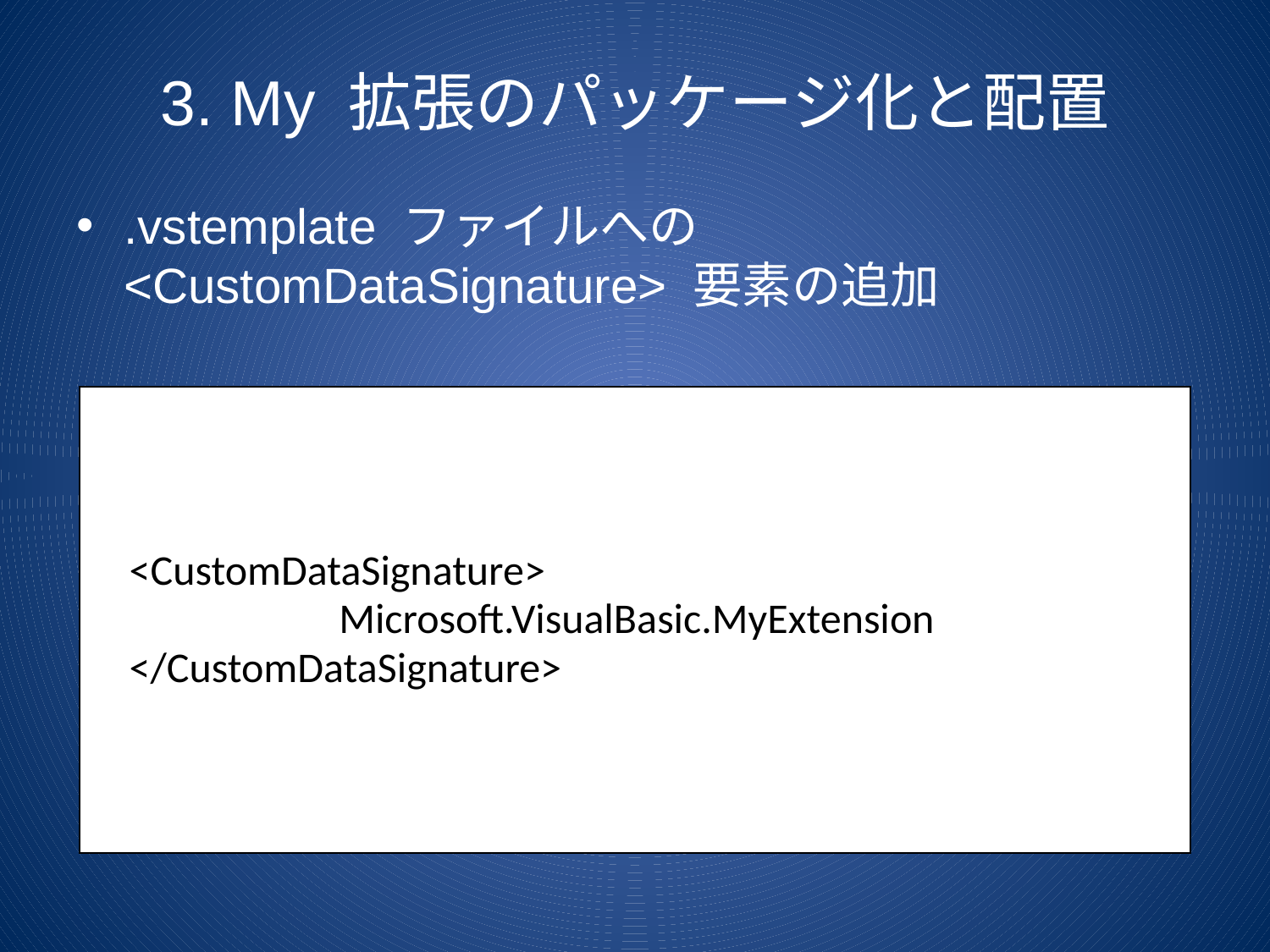

# 3. My 拡張のパッケージ化と配置
.vstemplate ファイルへの <CustomDataSignature> 要素の追加

| <CustomDataSignature> Microsoft.VisualBasic.MyExtension </CustomDataSignature> |
| --- |